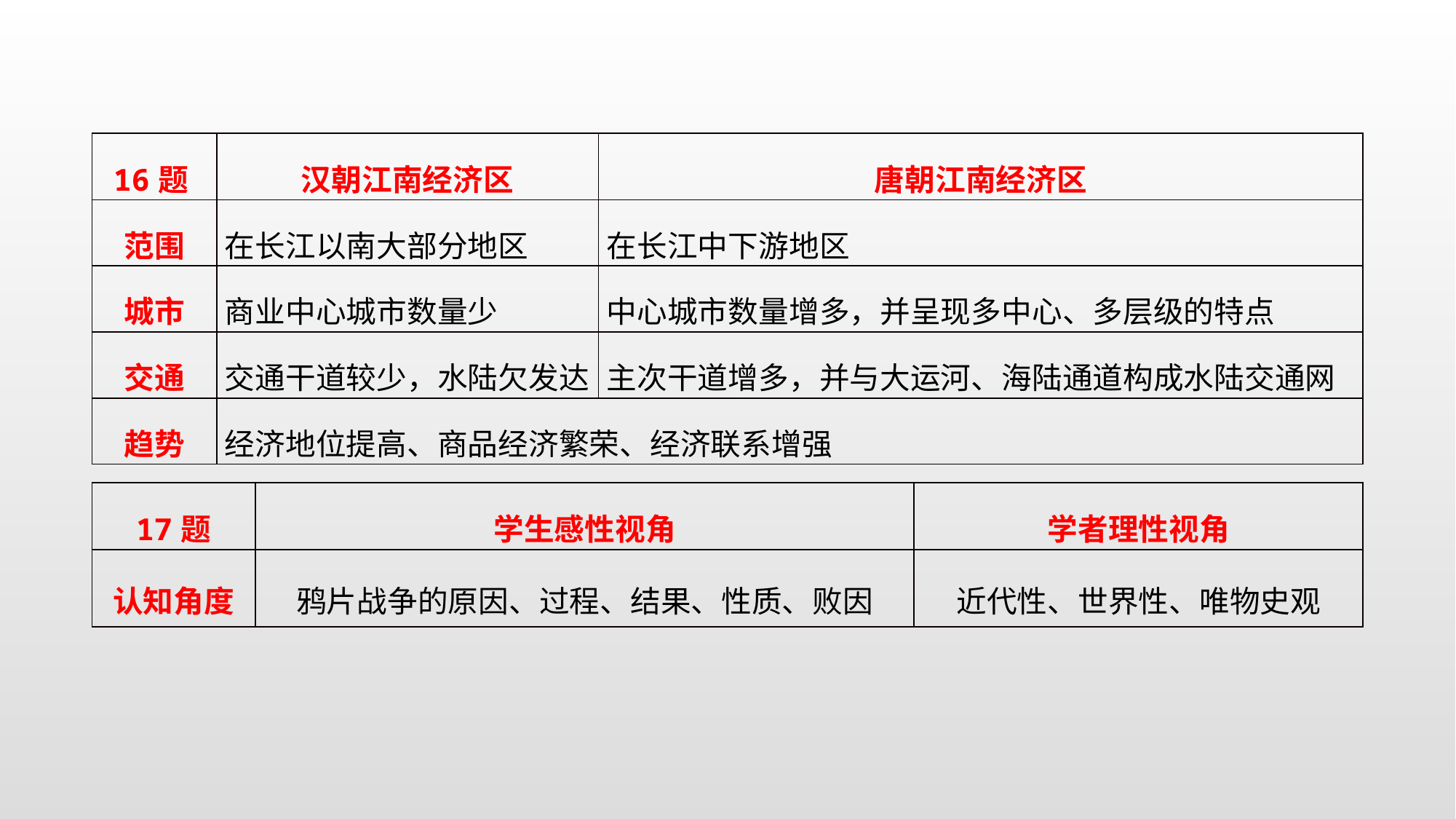

| 16题 | 汉朝江南经济区 | 唐朝江南经济区 |
| --- | --- | --- |
| 范围 | 在长江以南大部分地区 | 在长江中下游地区 |
| 城市 | 商业中心城市数量少 | 中心城市数量增多，并呈现多中心、多层级的特点 |
| 交通 | 交通干道较少，水陆欠发达 | 主次干道增多，并与大运河、海陆通道构成水陆交通网 |
| 趋势 | 经济地位提高、商品经济繁荣、经济联系增强 |  |
| 17题 | 学生感性视角 | 学者理性视角 |
| --- | --- | --- |
| 认知角度 | 鸦片战争的原因、过程、结果、性质、败因 | 近代性、世界性、唯物史观 |